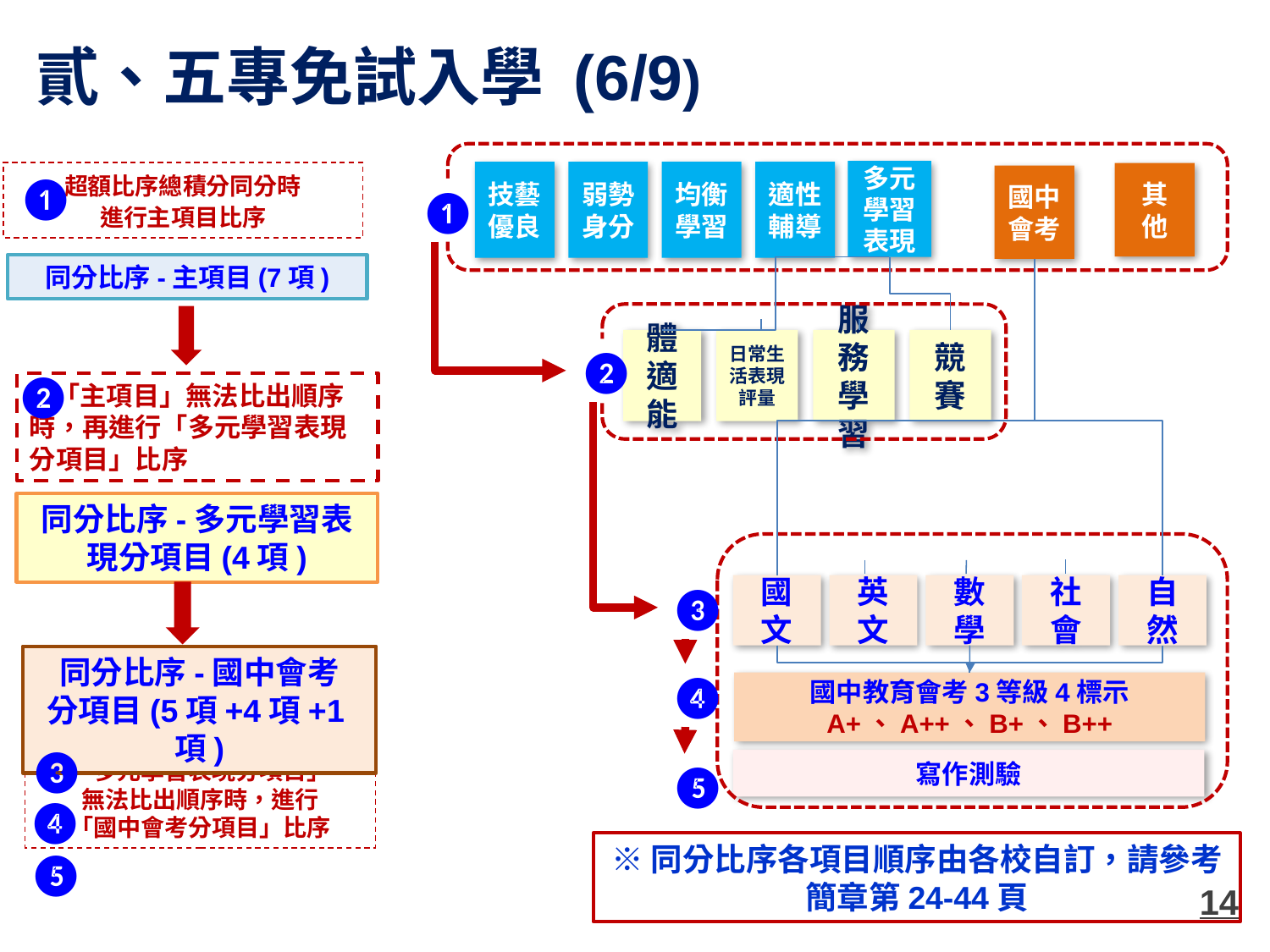

貳、五專免試入學 (6/9)

多元學習表現
技藝
優良
弱勢身分
均衡學習
適性輔導
超額比序總積分同分時
進行主項目比序
其
他
❶
國中會考
❶
同分比序-主項目(7項)

服務學習
日常生活表現評量
競
賽
體 適能

❷
❷
   「主項目」無法比出順序時，再進行「多元學習表現分項目」比序
同分比序-多元學習表現分項目(4項)

國文
英文
數學
社會
自然
❸

同分比序-國中會考
分項目(5項+4項+1項)
❹
國中教育會考3等級4標示
A+、A++、B+、B++
❸
「多元學習表現分項目」
無法比出順序時，進行
「國中會考分項目」比序
寫作測驗
❺
❹
※同分比序各項目順序由各校自訂，請參考簡章第24-44頁
❺
14